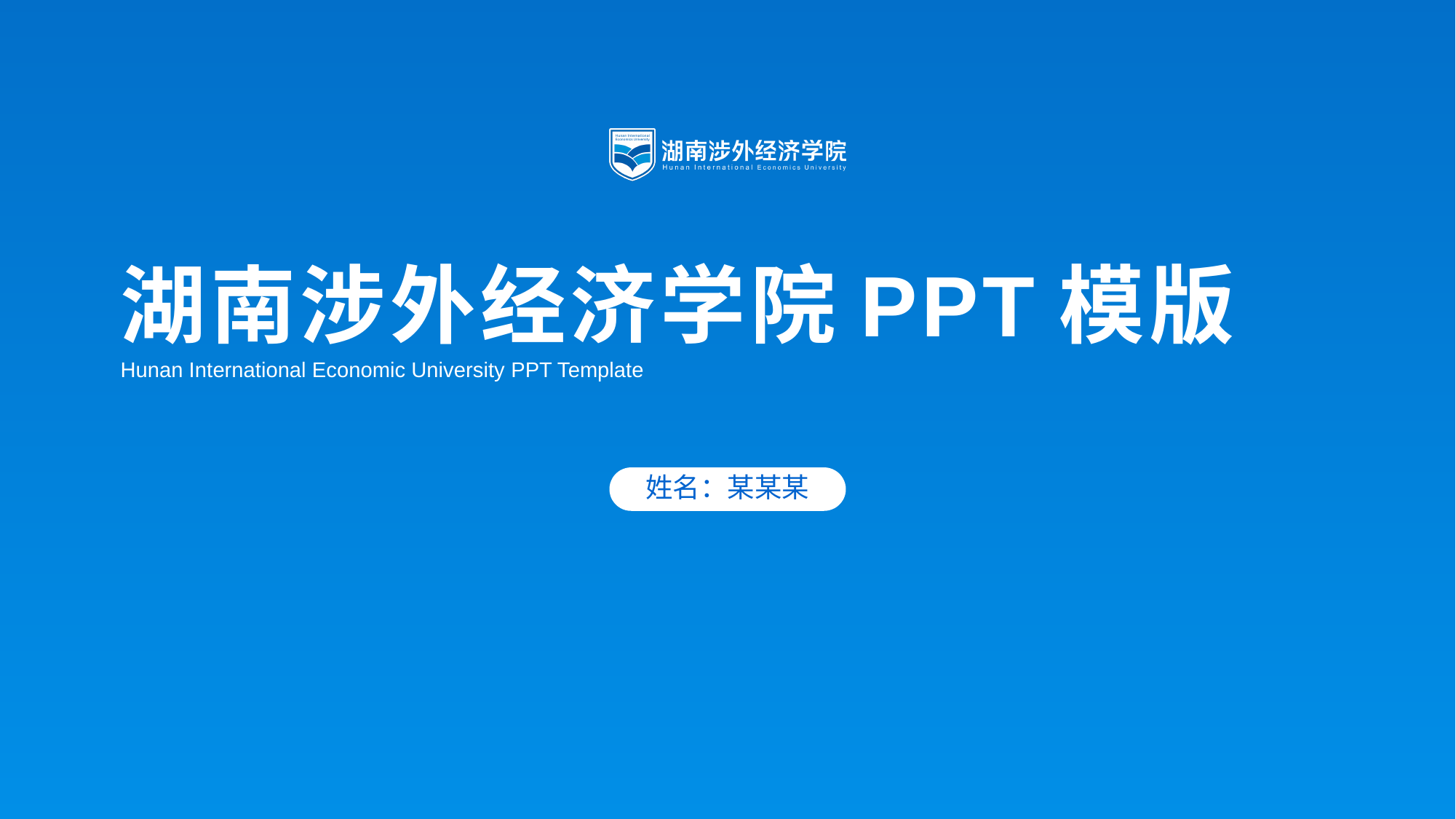

湖南涉外经济学院PPT模版
Hunan International Economic University PPT Template

姓名：某某某